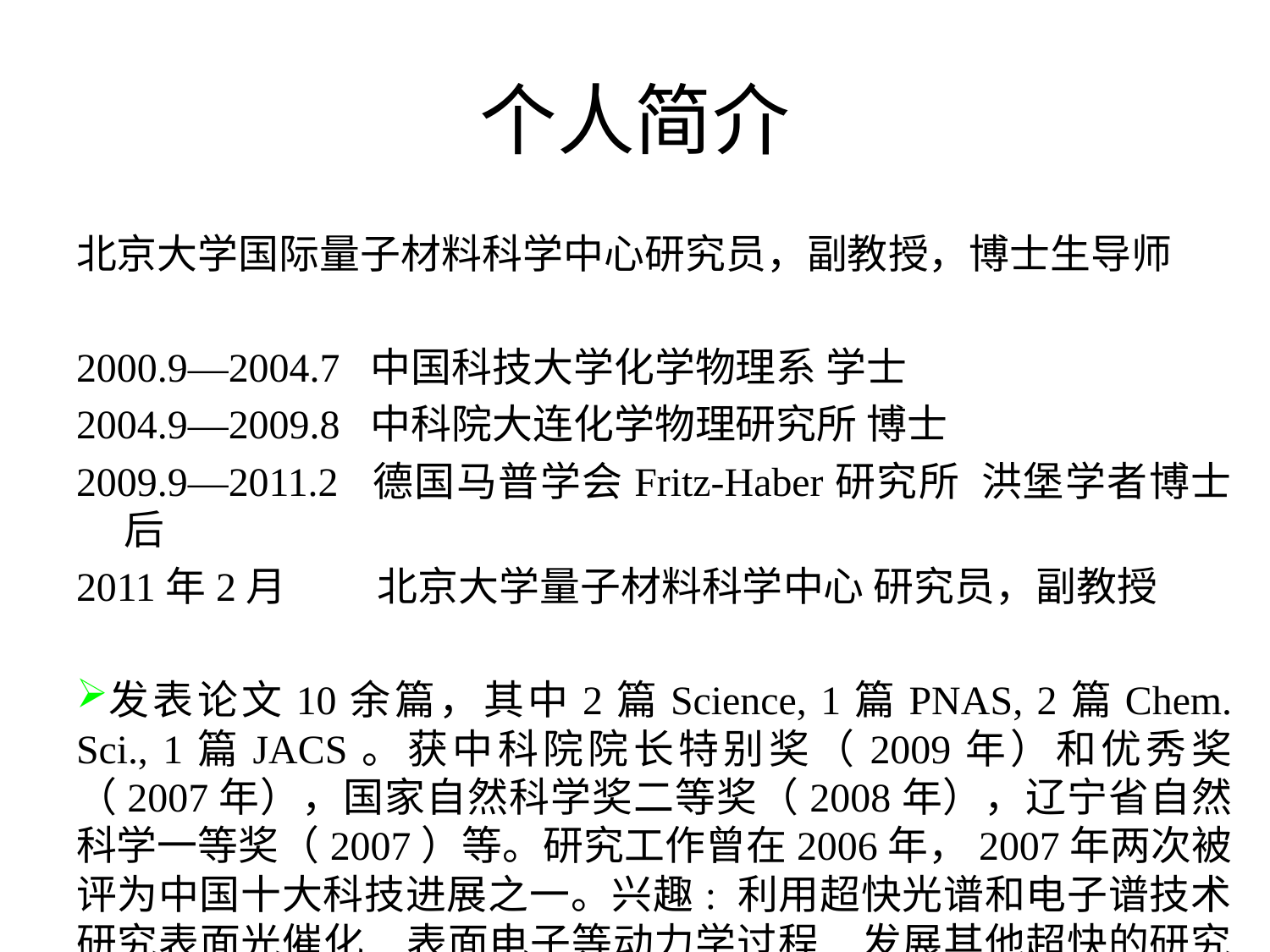

# 个人简介
北京大学国际量子材料科学中心研究员，副教授，博士生导师

2000.9—2004.7  中国科技大学化学物理系 学士
2004.9—2009.8  中科院大连化学物理研究所 博士
2009.9—2011.2  德国马普学会Fritz-Haber研究所  洪堡学者博士后
2011年2月          北京大学量子材料科学中心 研究员，副教授

发表论文10余篇，其中2篇Science, 1篇PNAS, 2篇Chem. Sci., 1篇JACS。获中科院院长特别奖（2009年）和优秀奖（2007年），国家自然科学奖二等奖（2008年），辽宁省自然科学一等奖（2007）等。研究工作曾在2006年，2007年两次被评为中国十大科技进展之一。兴趣: 利用超快光谱和电子谱技术研究表面光催化, 表面电子等动力学过程, 发展其他超快的研究手段.